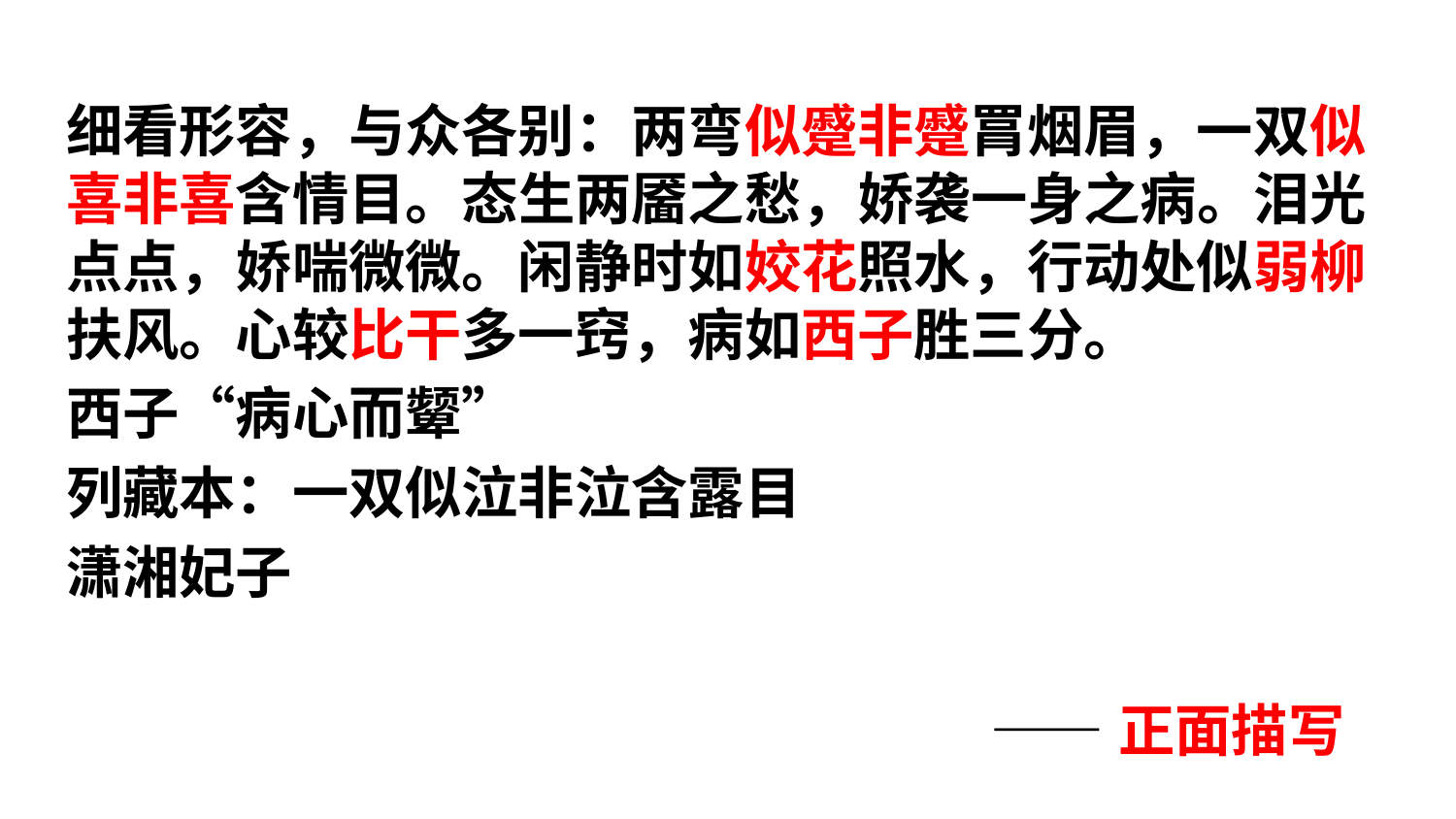

细看形容，与众各别：两弯似蹙非蹙罥烟眉，一双似喜非喜含情目。态生两靥之愁，娇袭一身之病。泪光点点，娇喘微微。闲静时如姣花照水，行动处似弱柳扶风。心较比干多一窍，病如西子胜三分。
西子“病心而颦”
列藏本：一双似泣非泣含露目
潇湘妃子

                                                                        ——正面描写